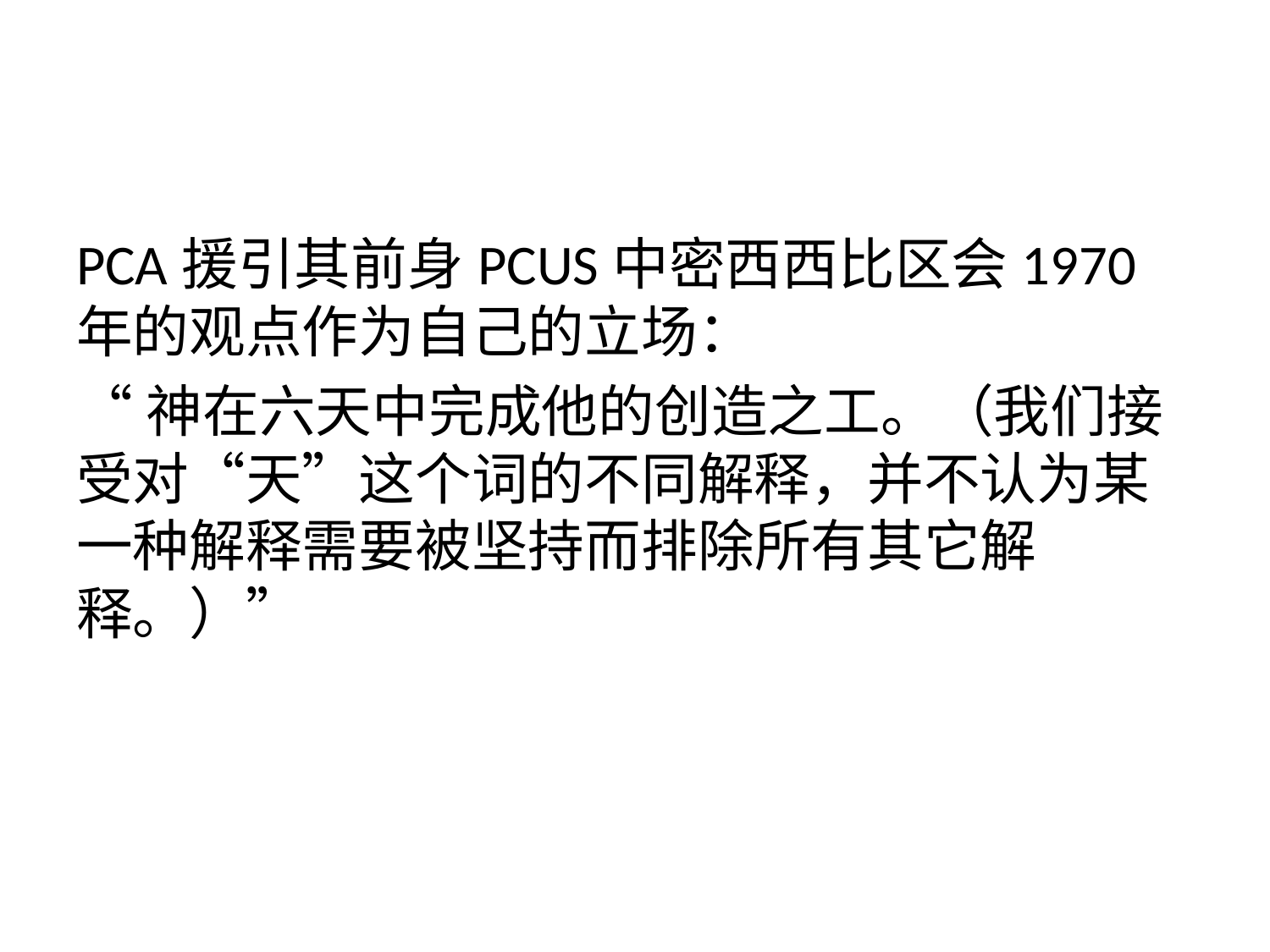

#
PCA援引其前身PCUS中密西西比区会1970年的观点作为自己的立场：
“神在六天中完成他的创造之工。（我们接受对“天”这个词的不同解释，并不认为某一种解释需要被坚持而排除所有其它解释。）”